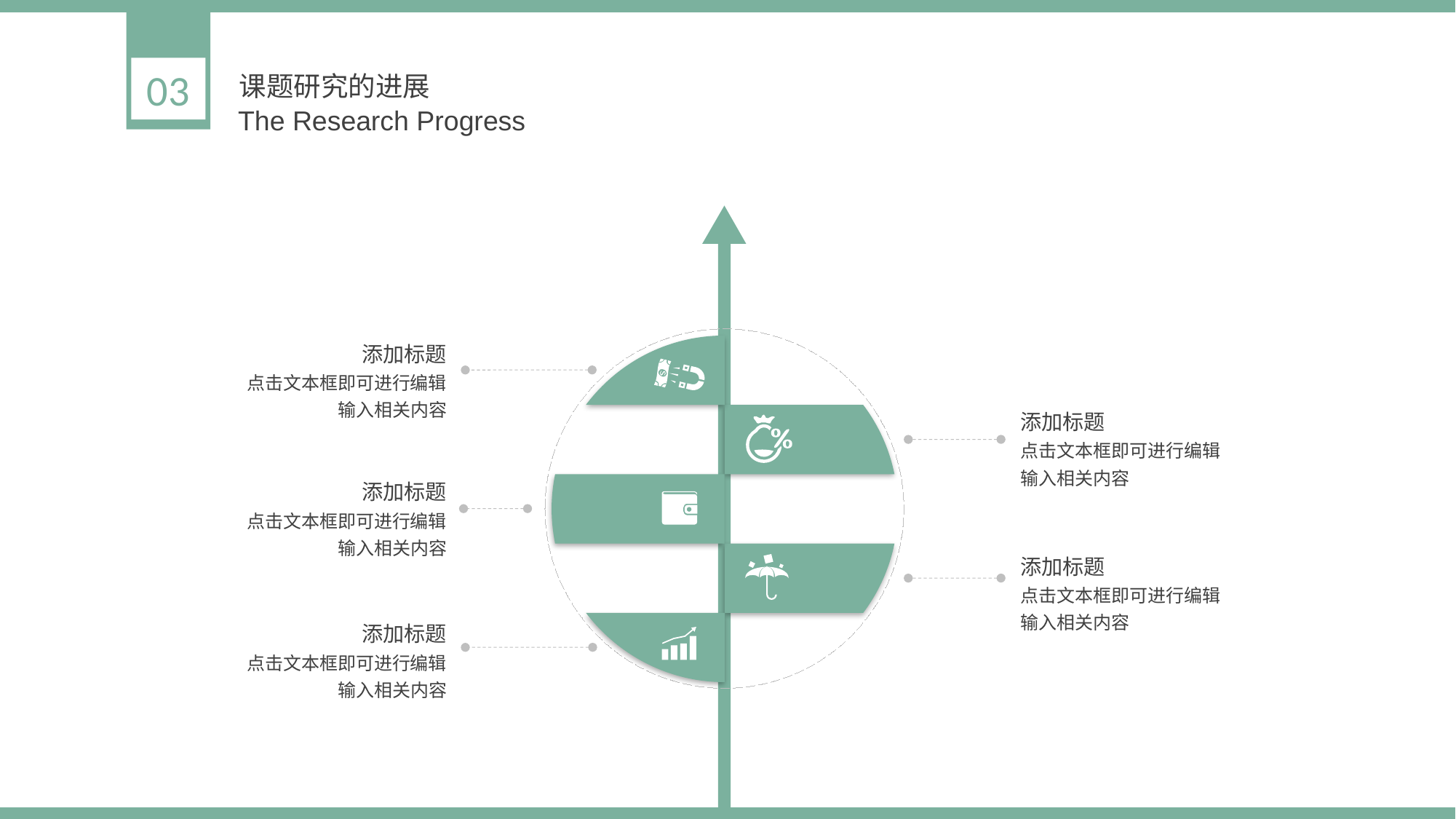

课题研究的进展
03
The Research Progress

添加标题

05

点击文本框即可进行编辑输入相关内容

添加标题

04

点击文本框即可进行编辑输入相关内容

添加标题

03

点击文本框即可进行编辑输入相关内容

添加标题
02

点击文本框即可进行编辑输入相关内容

01
添加标题

点击文本框即可进行编辑输入相关内容